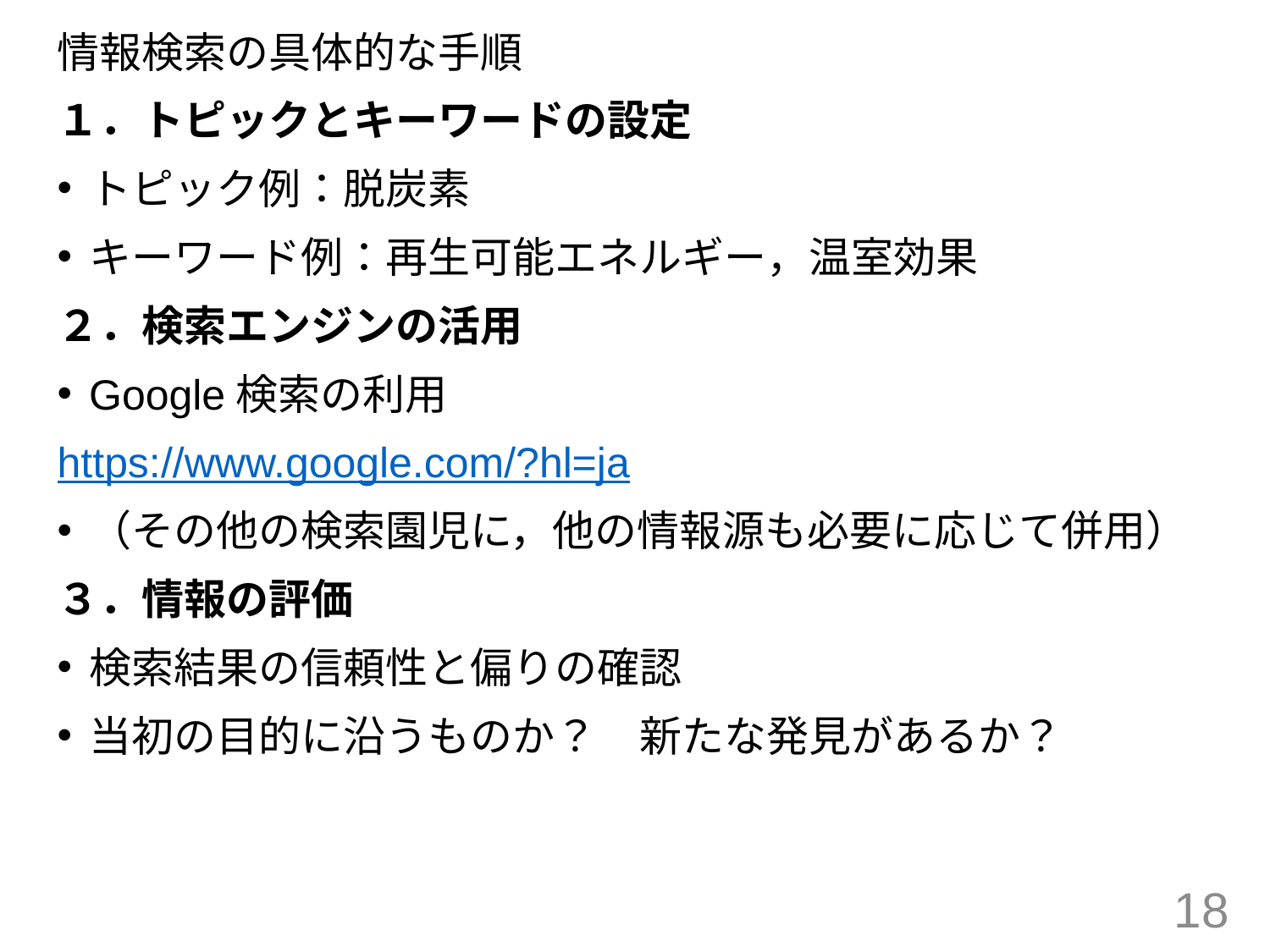

情報検索の具体的な手順
１．トピックとキーワードの設定
トピック例：脱炭素
キーワード例：再生可能エネルギー，温室効果
２．検索エンジンの活用
Google検索の利用
https://www.google.com/?hl=ja
（その他の検索園児に，他の情報源も必要に応じて併用）
３．情報の評価
検索結果の信頼性と偏りの確認
当初の目的に沿うものか？　新たな発見があるか？
18